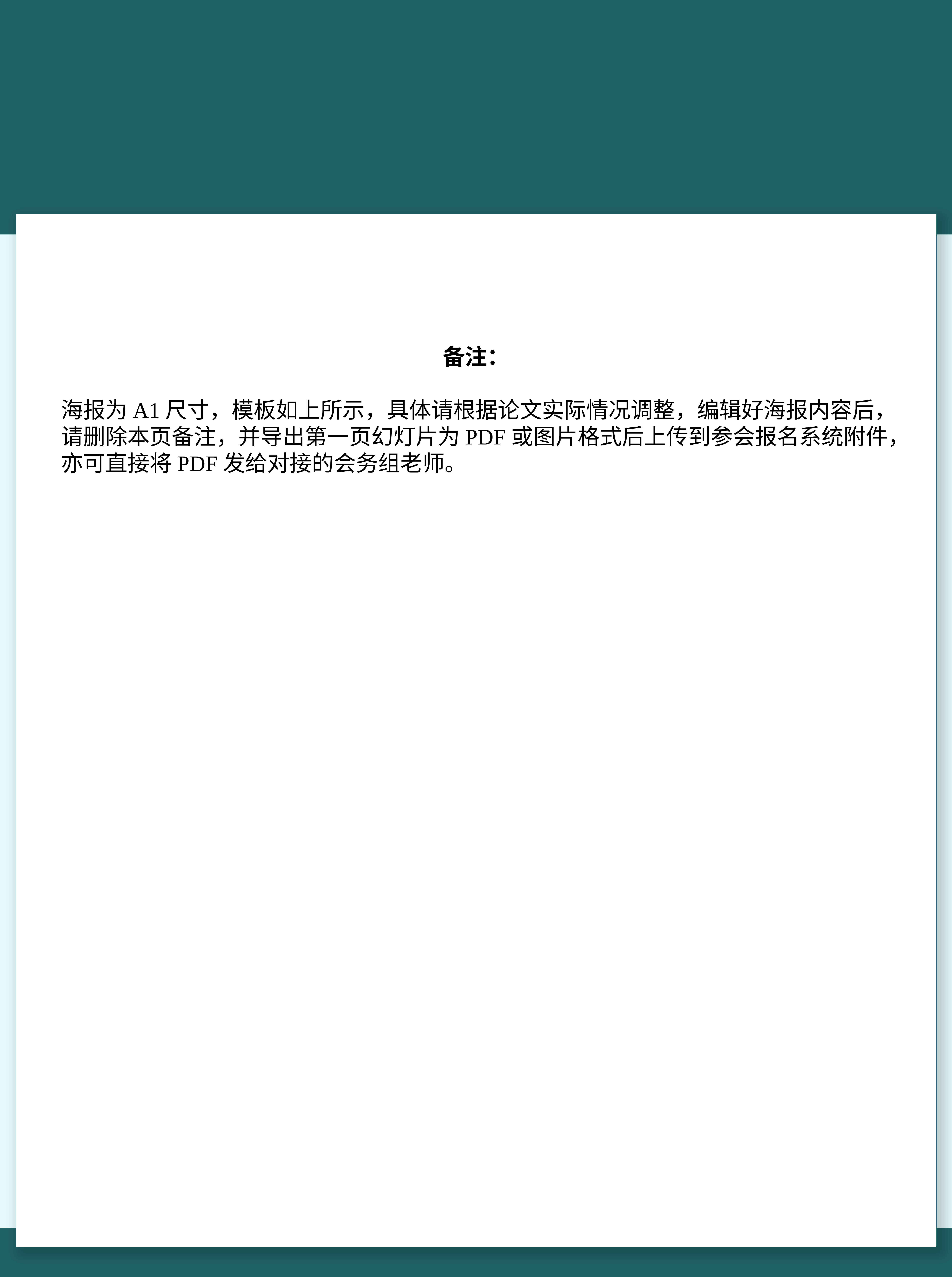

备注：

海报为A1尺寸，模板如上所示，具体请根据论文实际情况调整，编辑好海报内容后，请删除本页备注，并导出第一页幻灯片为PDF或图片格式后上传到参会报名系统附件，亦可直接将PDF发给对接的会务组老师。